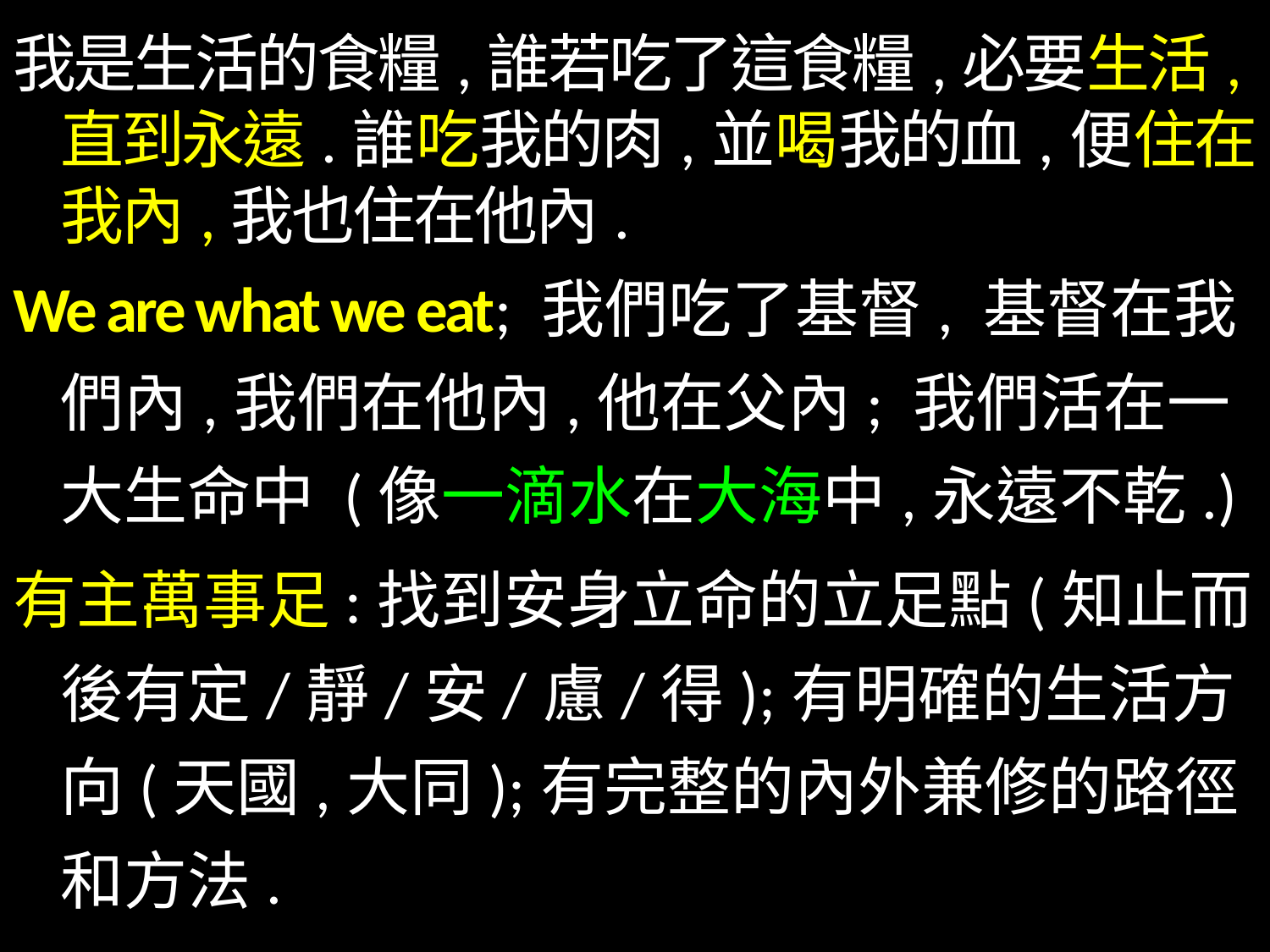

我是生活的食糧,誰若吃了這食糧,必要生活,直到永遠.誰吃我的肉,並喝我的血,便住在我內,我也住在他內.
We are what we eat; 我們吃了基督, 基督在我們內,我們在他內,他在父內; 我們活在一大生命中 (像一滴水在大海中,永遠不乾.)
有主萬事足:找到安身立命的立足點(知止而後有定/靜/安/慮/得);有明確的生活方向(天國,大同);有完整的內外兼修的路徑和方法.